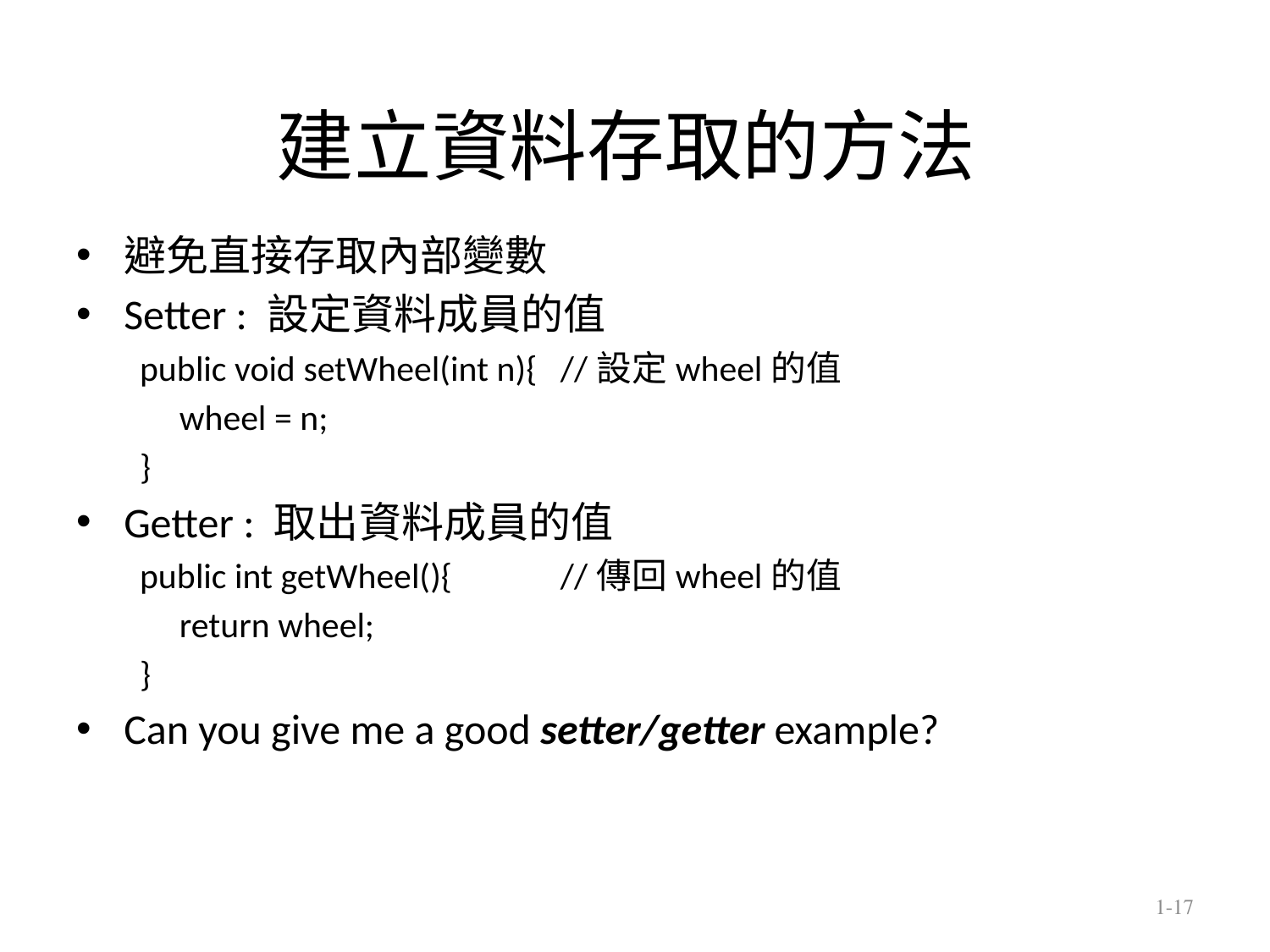

# 建立資料存取的方法
避免直接存取內部變數
Setter : 設定資料成員的值
public void setWheel(int n){	//設定wheel的值
	wheel = n;
}
Getter : 取出資料成員的值
public int getWheel(){	//傳回wheel的值
	return wheel;
}
Can you give me a good setter/getter example?
1-17